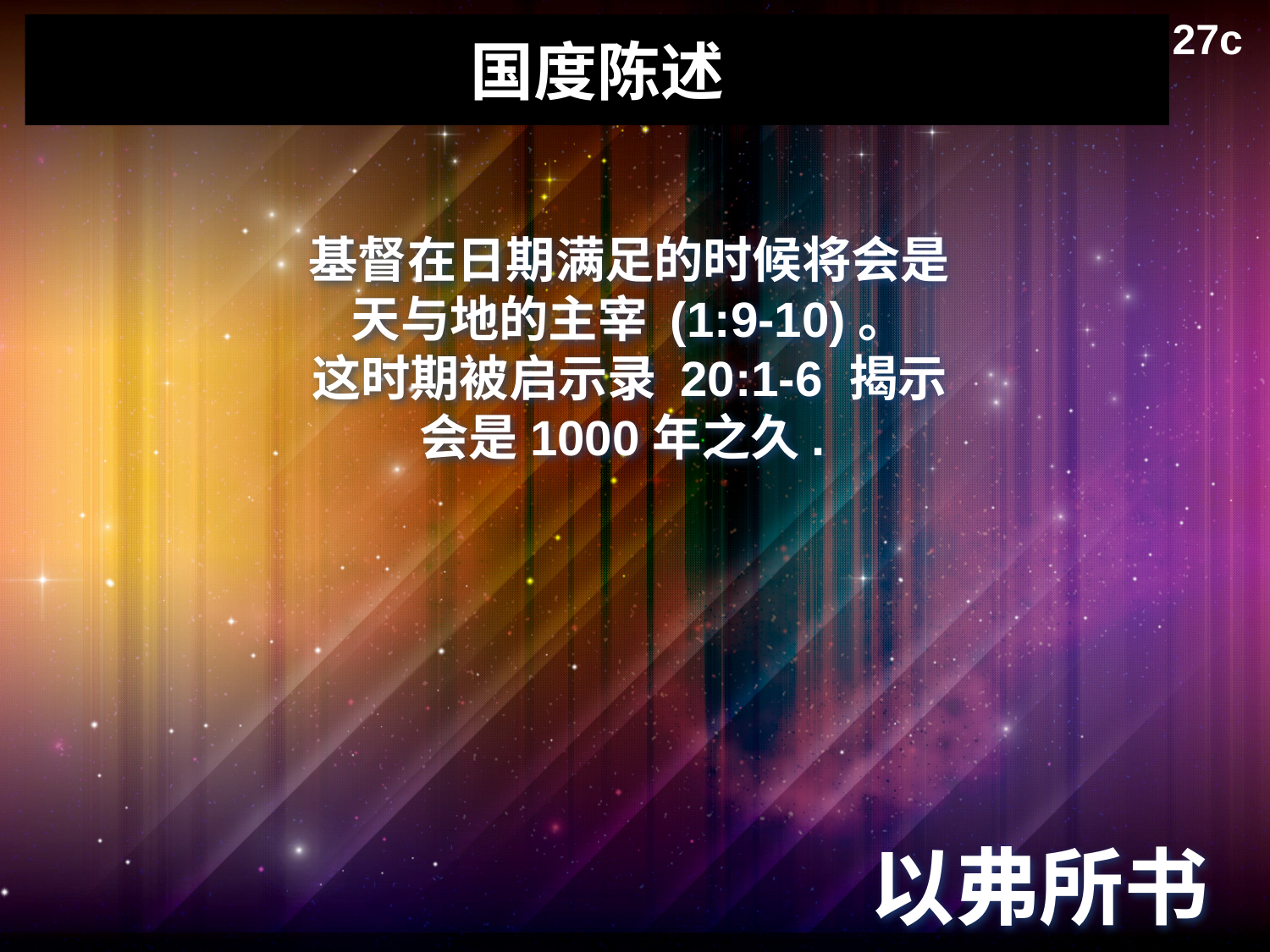

27c
# 国度陈述

基督在日期满足的时候将会是
天与地的主宰 (1:9-10)。
这时期被启示录 20:1-6 揭示
会是1000年之久.
以弗所书